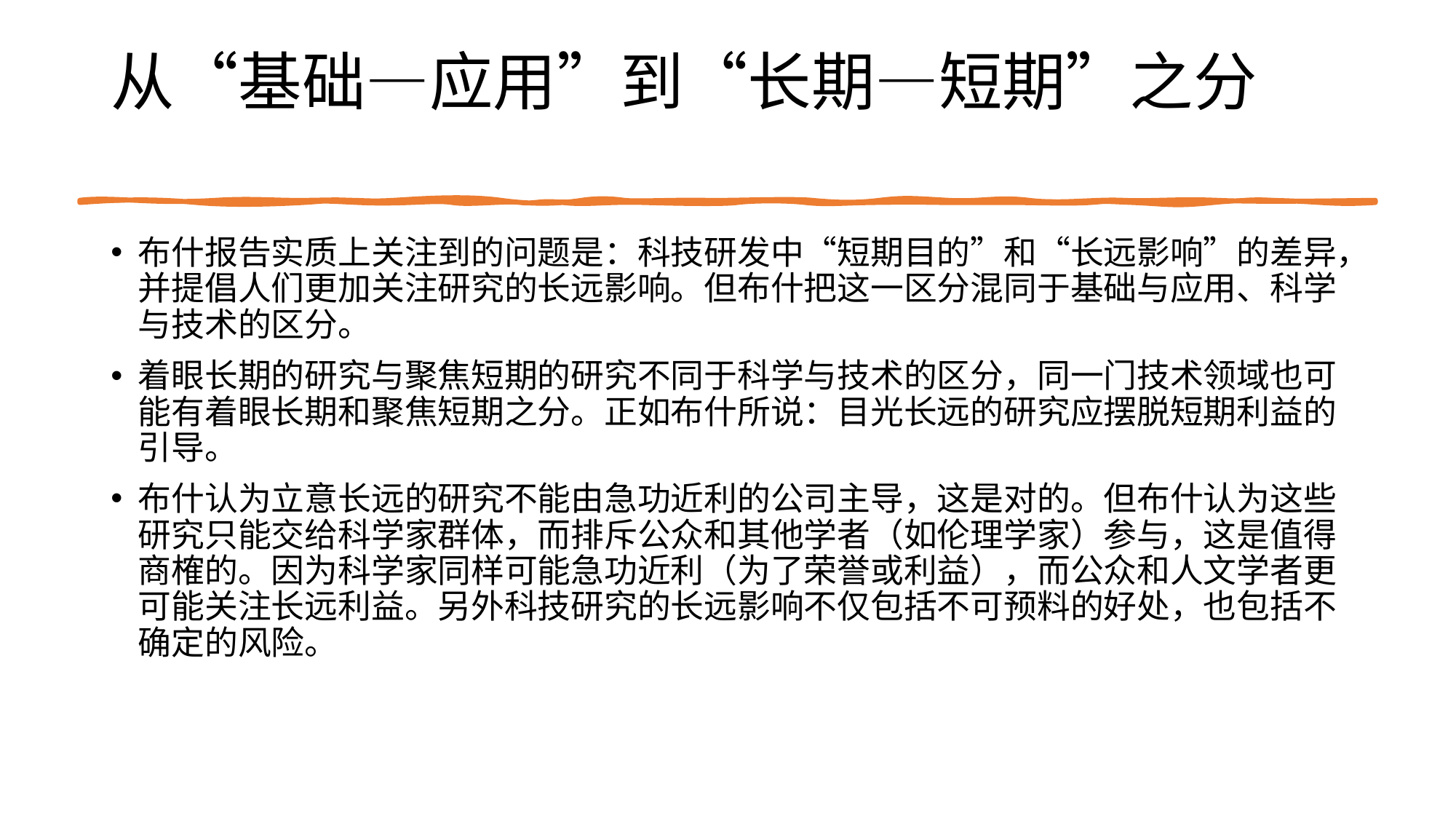

# 从“基础—应用”到“长期—短期”之分

布什报告实质上关注到的问题是：科技研发中“短期目的”和“长远影响”的差异，并提倡人们更加关注研究的长远影响。但布什把这一区分混同于基础与应用、科学与技术的区分。
着眼长期的研究与聚焦短期的研究不同于科学与技术的区分，同一门技术领域也可能有着眼长期和聚焦短期之分。正如布什所说：目光长远的研究应摆脱短期利益的引导。
布什认为立意长远的研究不能由急功近利的公司主导，这是对的。但布什认为这些研究只能交给科学家群体，而排斥公众和其他学者（如伦理学家）参与，这是值得商榷的。因为科学家同样可能急功近利（为了荣誉或利益），而公众和人文学者更可能关注长远利益。另外科技研究的长远影响不仅包括不可预料的好处，也包括不确定的风险。